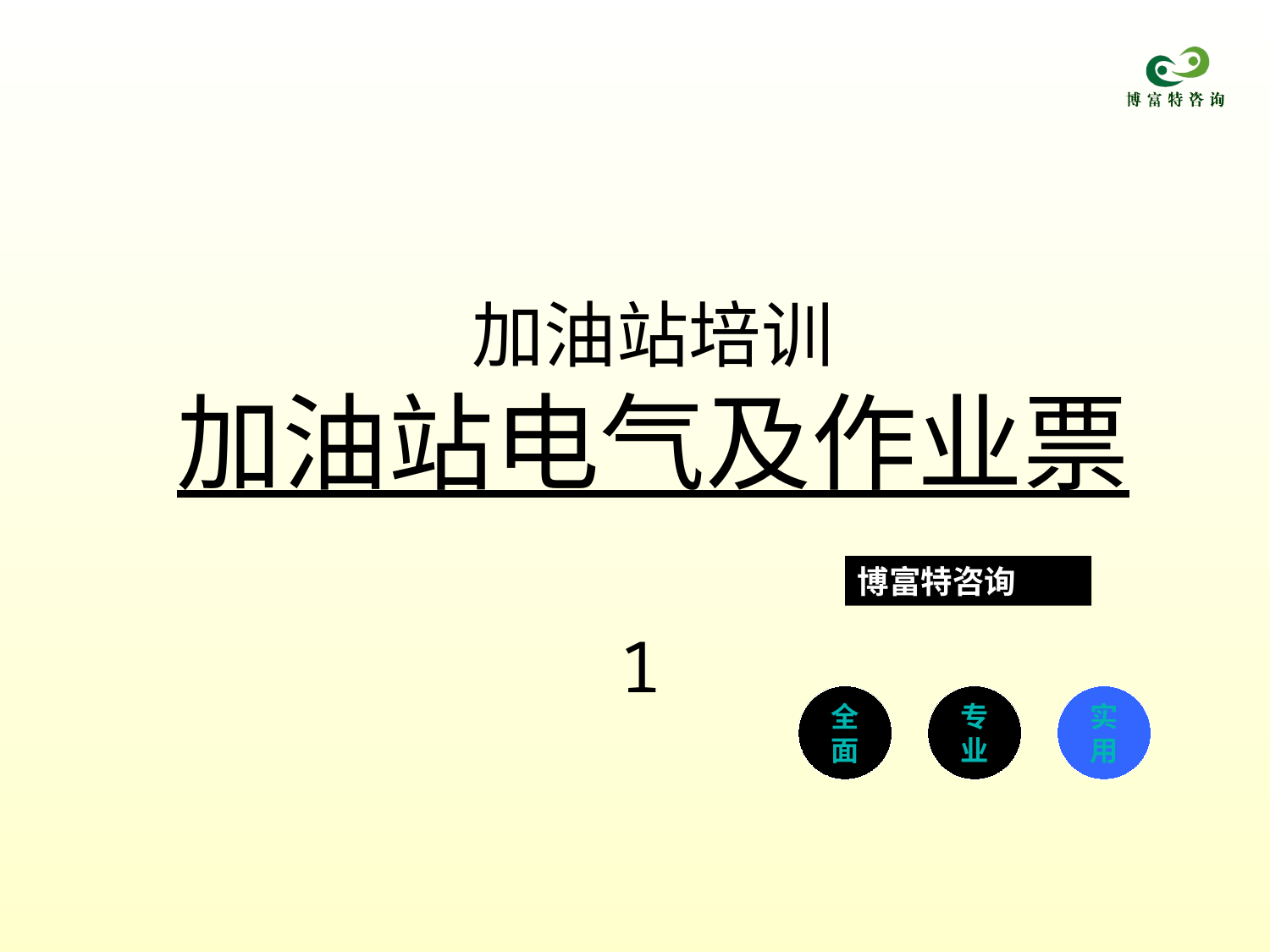

# 加油站培训 加油站电气及作业票
博富特咨询
1
全面
实用
专业
1